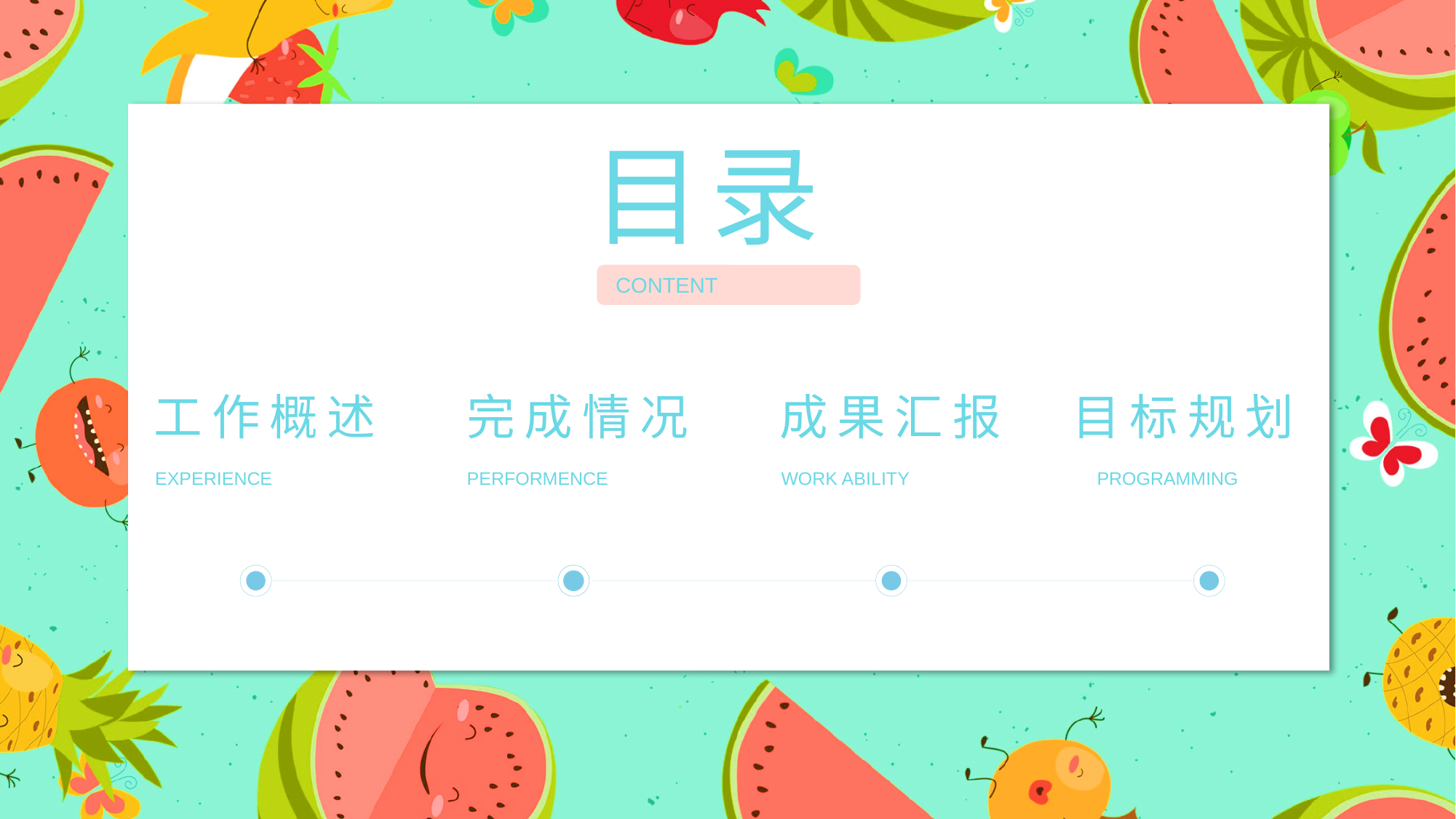

目录
 CONTENT

工作概述
EXPERIENCE
完成情况
PERFORMENCE
成果汇报
WORK ABILITY
目标规划
PROGRAMMING